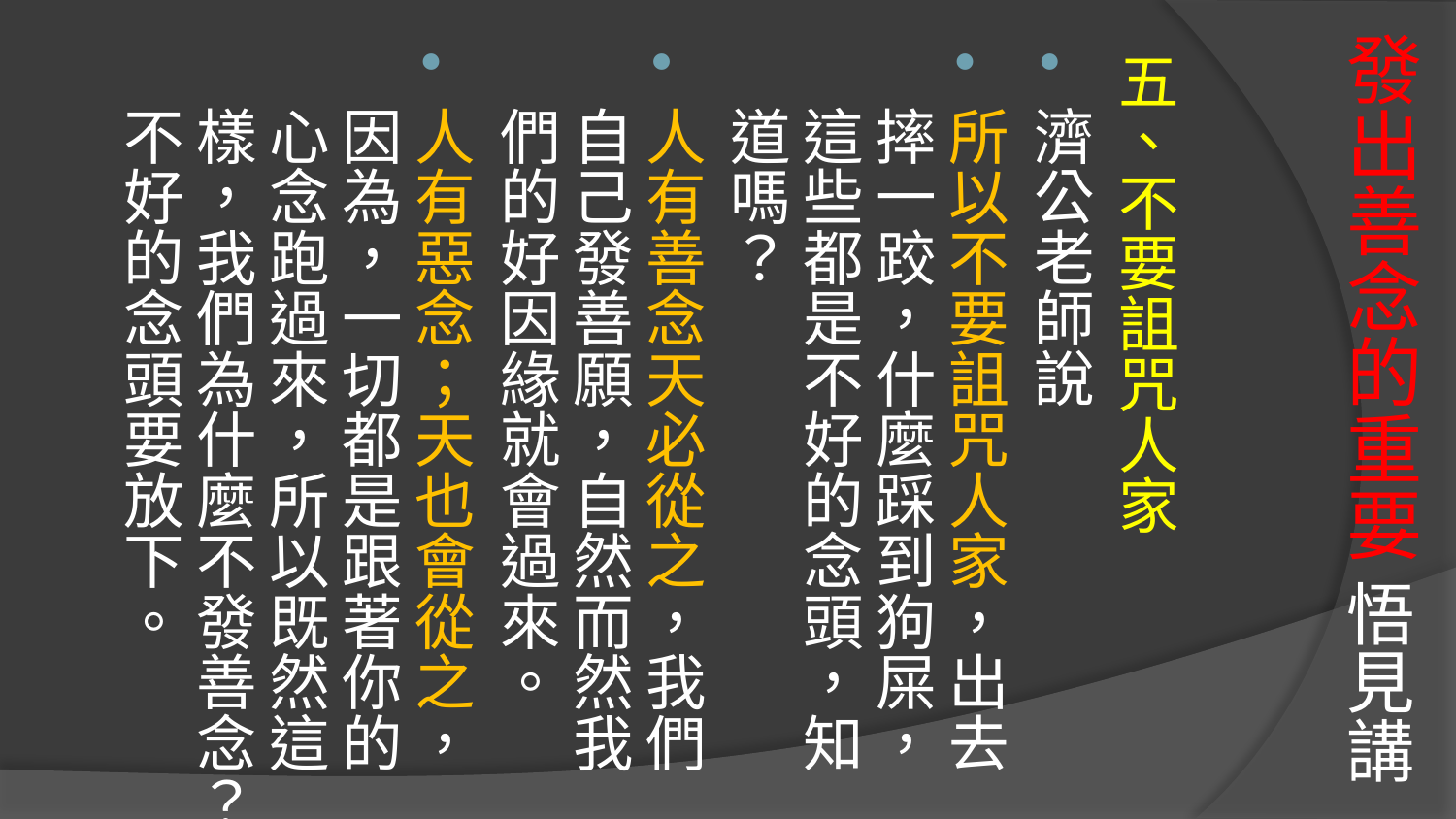

# 發出善念的重要 悟見講
五、不要詛咒人家
濟公老師說
所以不要詛咒人家，出去摔一跤，什麼踩到狗屎，這些都是不好的念頭，知道嗎？
人有善念天必從之，我們自己發善願，自然而然我們的好因緣就會過來。
人有惡念；天也會從之，因為，一切都是跟著你的心念跑過來，所以既然這樣，我們為什麼不發善念？不好的念頭要放下。